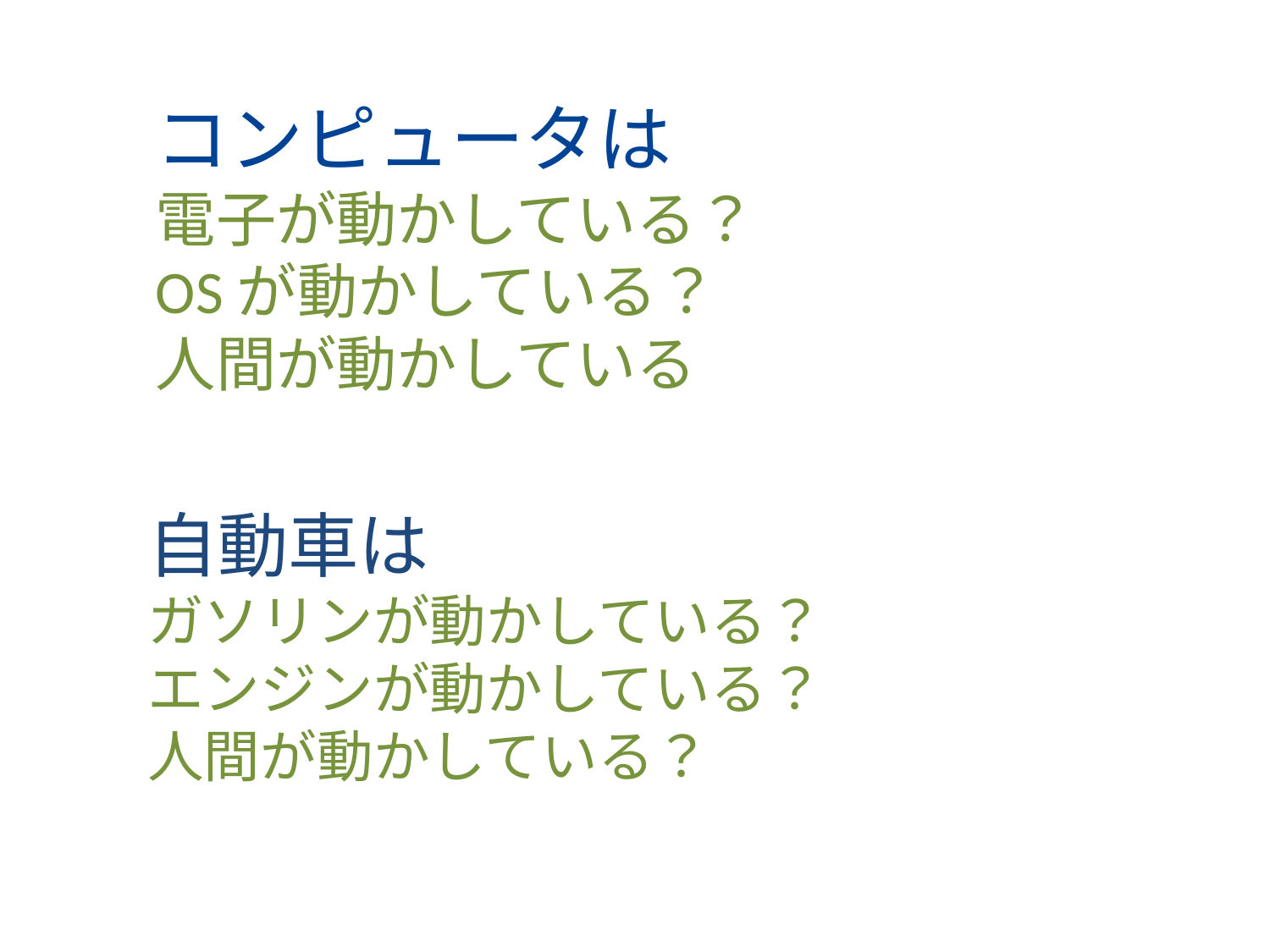

# コンピュータは 電子が動かしている？ OSが動かしている？ 人間が動かしている
自動車は
ガソリンが動かしている？
エンジンが動かしている？
人間が動かしている？